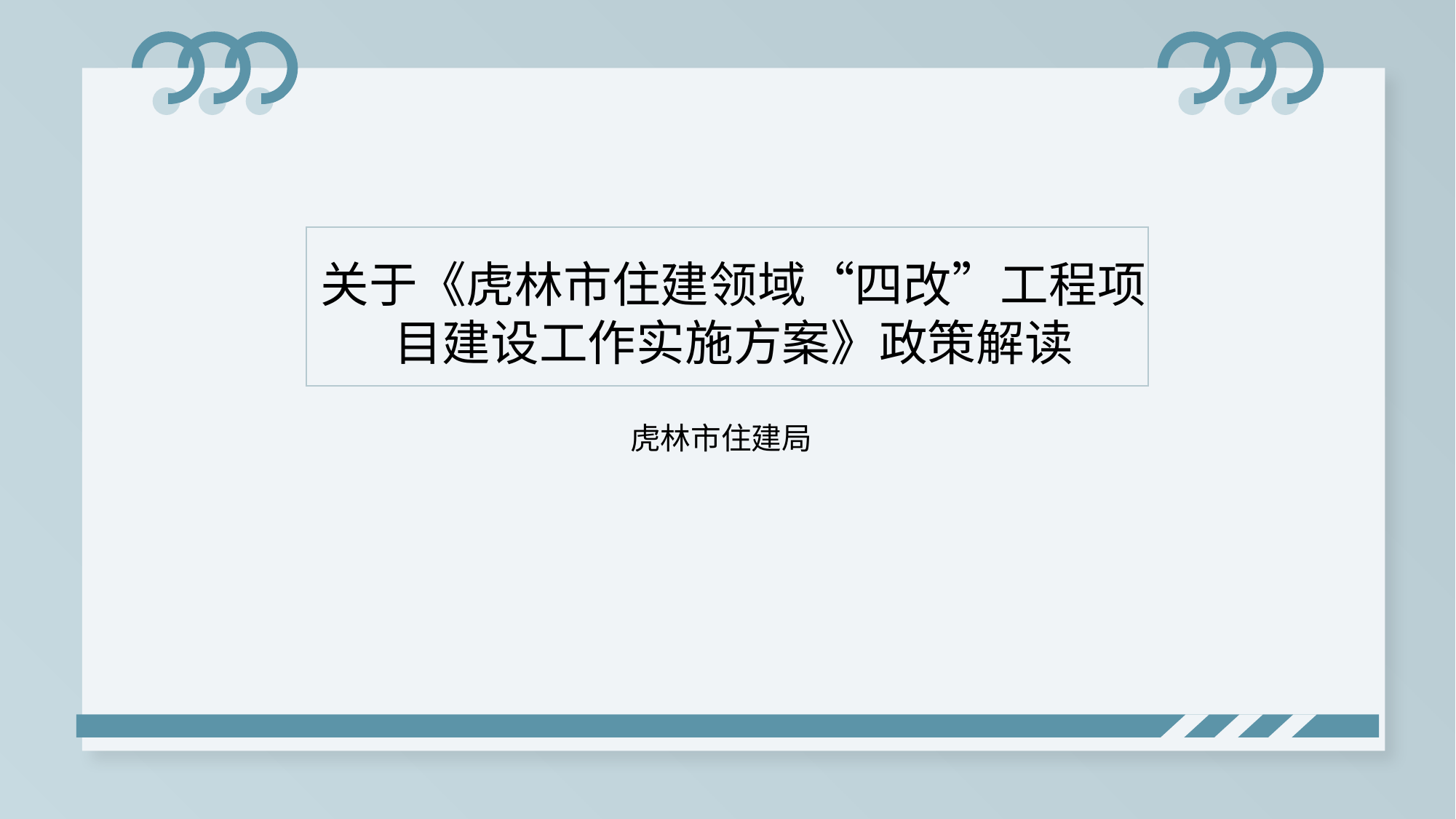

关于《虎林市住建领域“四改”工程项目建设工作实施方案》政策解读
虎林市住建局